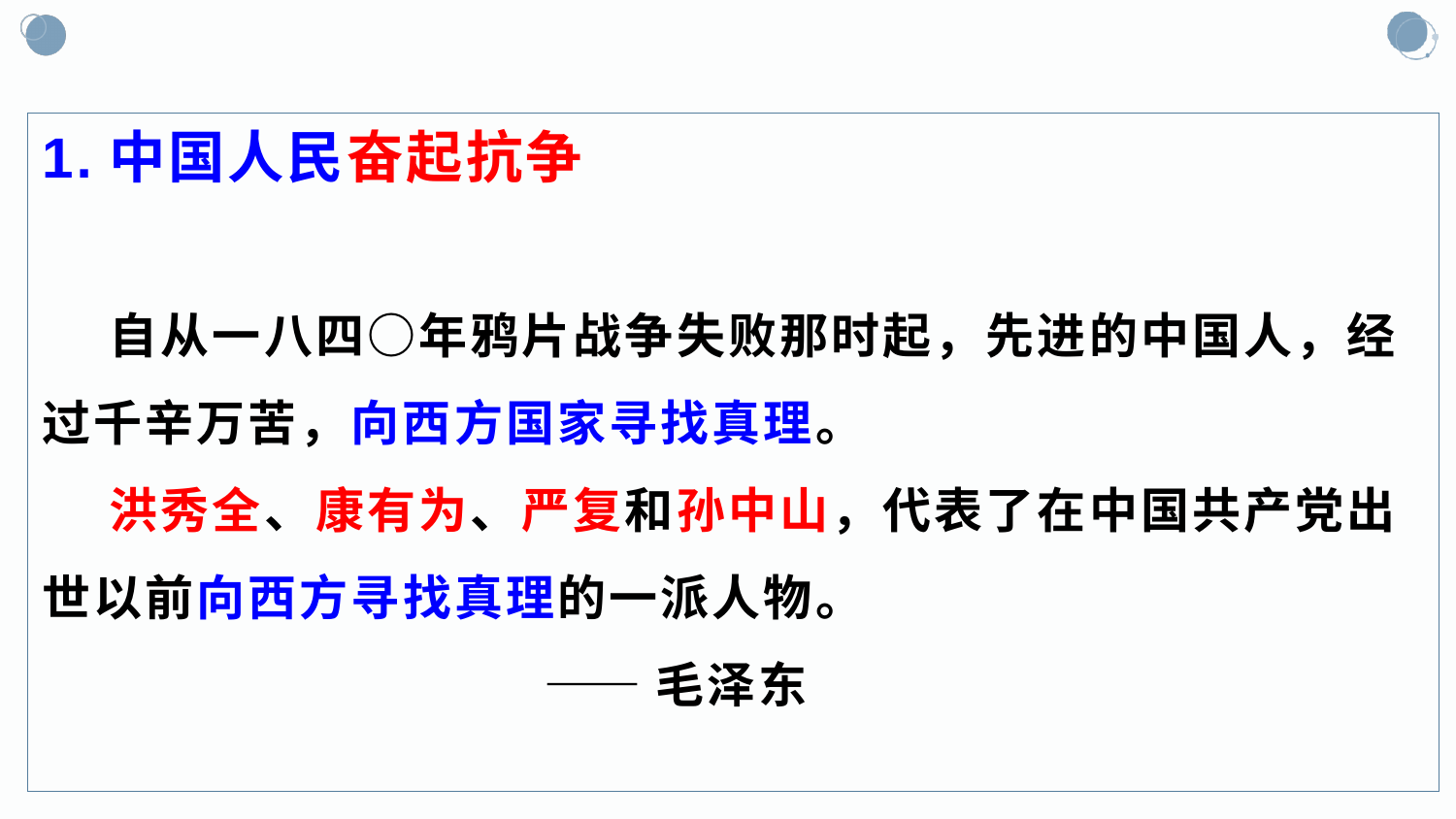

1.中国人民奋起抗争

    自从一八四○年鸦片战争失败那时起，先进的中国人，经过千辛万苦，向西方国家寻找真理。
    洪秀全、康有为、严复和孙中山，代表了在中国共产党出世以前向西方寻找真理的一派人物。
                                    ——毛泽东